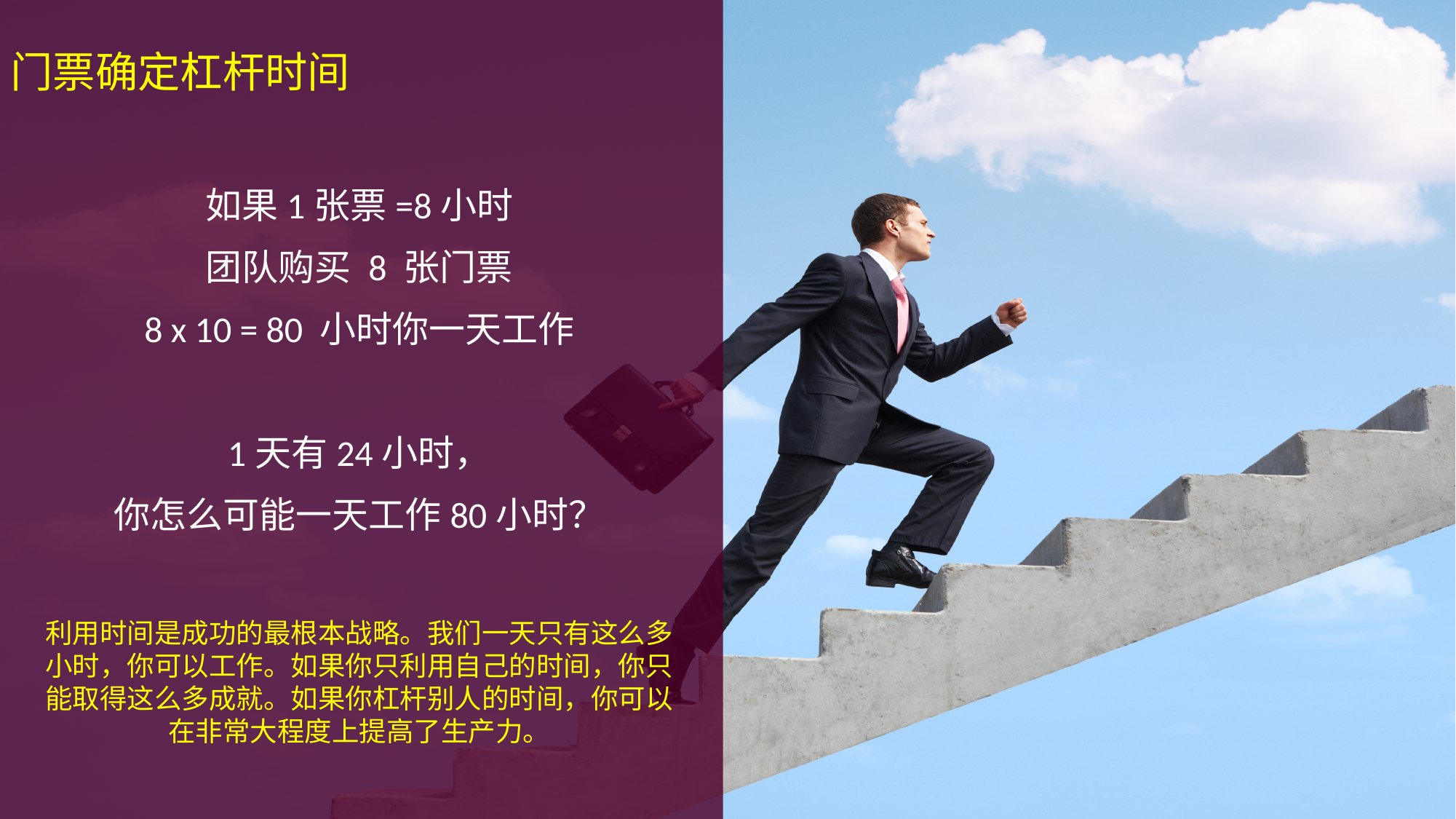

门票确定杠杆时间

如果1张票=8小时
团队购买 8 张门票
8 x 10 = 80 小时你一天工作

1天有24小时，
你怎么可能一天工作80小时？

利用时间是成功的最根本战略。我们一天只有这么多小时，你可以工作。如果你只利用自己的时间，你只能取得这么多成就。如果你杠杆别人的时间，你可以在非常大程度上提高了生产力。